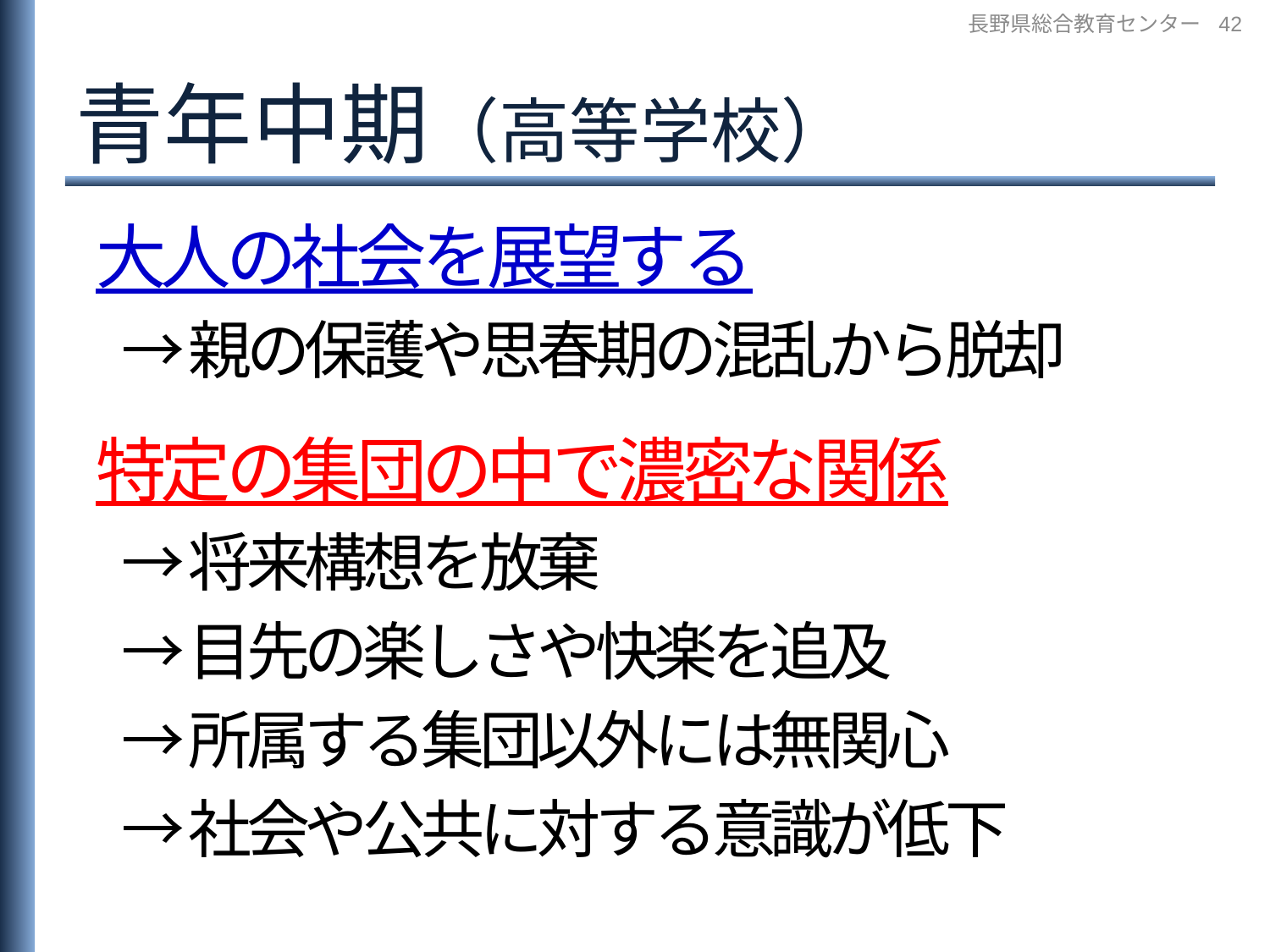

長野県総合教育センター
42
# 青年中期（高等学校）
 大人の社会を展望する
　→ 親の保護や思春期の混乱から脱却

 特定の集団の中で濃密な関係
　→ 将来構想を放棄
　→ 目先の楽しさや快楽を追及
　→ 所属する集団以外には無関心
　→ 社会や公共に対する意識が低下